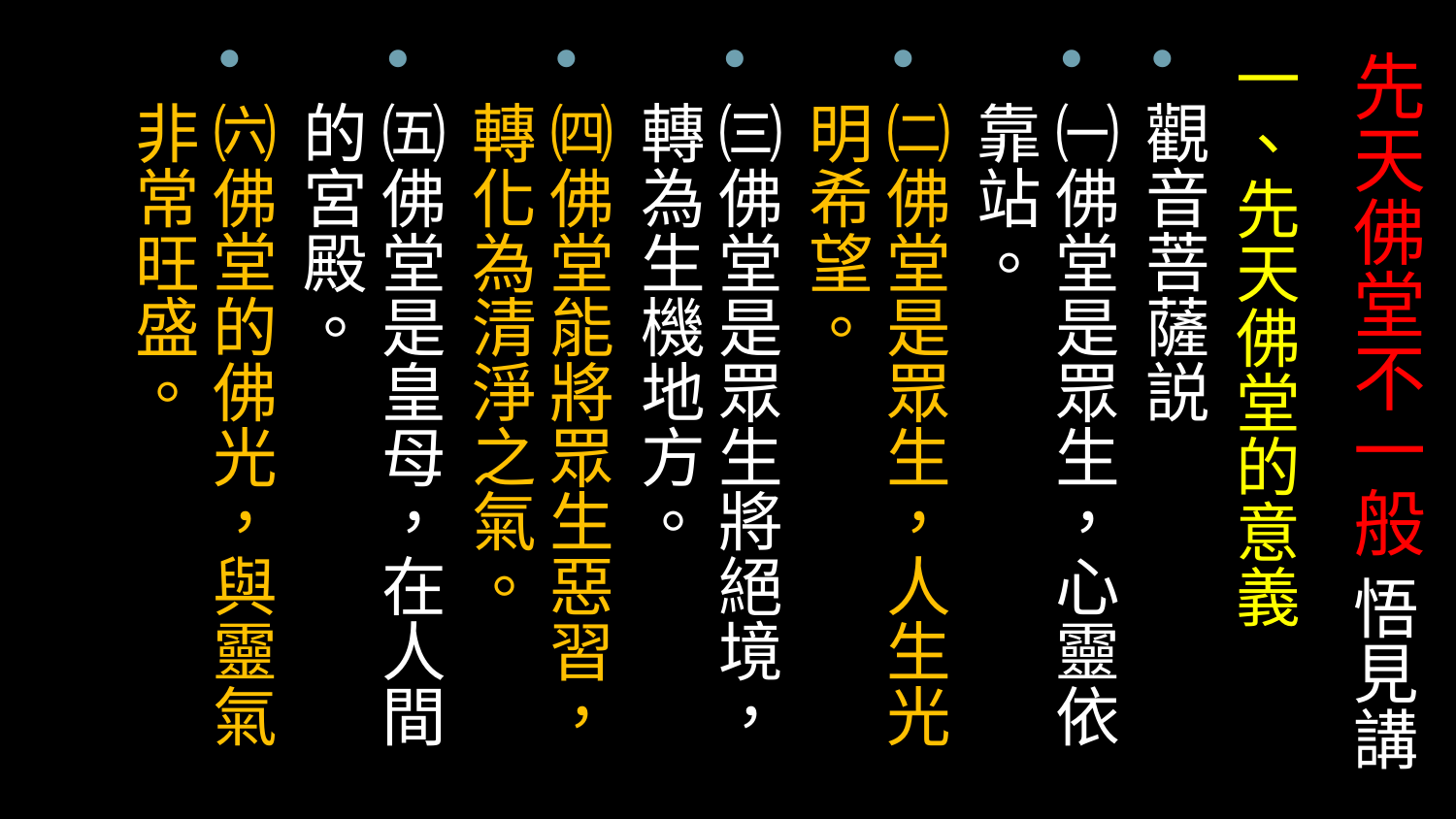

一、先天佛堂的意義
觀音菩薩説
㈠佛堂是眾生，心靈依靠站。
㈡佛堂是眾生，人生光明希望。
㈢佛堂是眾生將絕境，轉為生機地方。
㈣佛堂能將眾生惡習，轉化為清淨之氣。
㈤佛堂是皇母，在人間的宮殿。
㈥佛堂的佛光，與靈氣非常旺盛。

# 先天佛堂不一般 悟見講